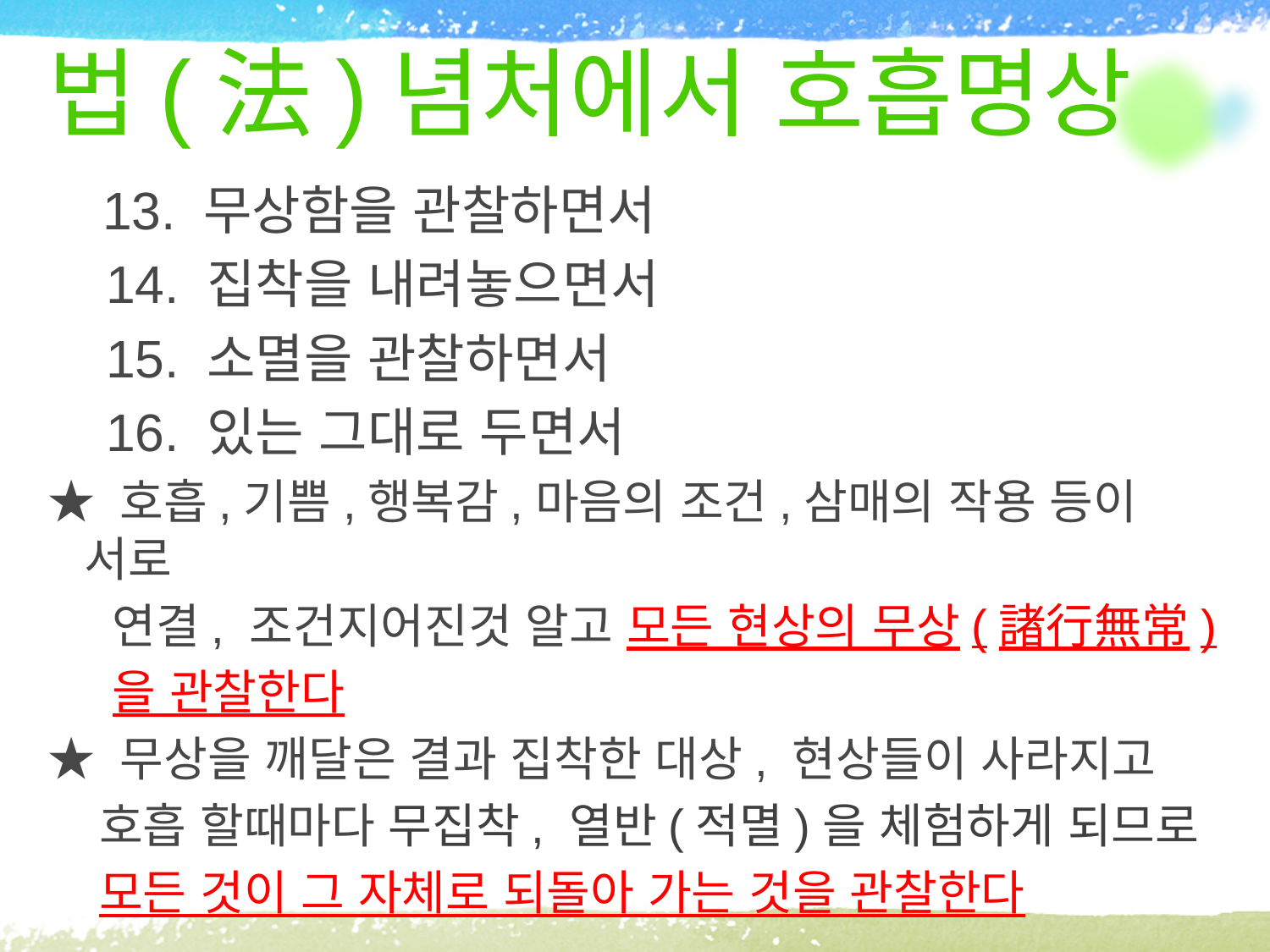

# 법(法)념처에서 호흡명상
    13. 무상함을 관찰하면서
    14. 집착을 내려놓으면서
    15. 소멸을 관찰하면서
    16. 있는 그대로 두면서
★ 호흡,기쁨,행복감,마음의 조건,삼매의 작용 등이 서로
    연결, 조건지어진것 알고 모든 현상의 무상(諸行無常)
    을 관찰한다
★ 무상을 깨달은 결과 집착한 대상, 현상들이 사라지고
   호흡 할때마다 무집착, 열반(적멸)을 체험하게 되므로
   모든 것이 그 자체로 되돌아 가는 것을 관찰한다